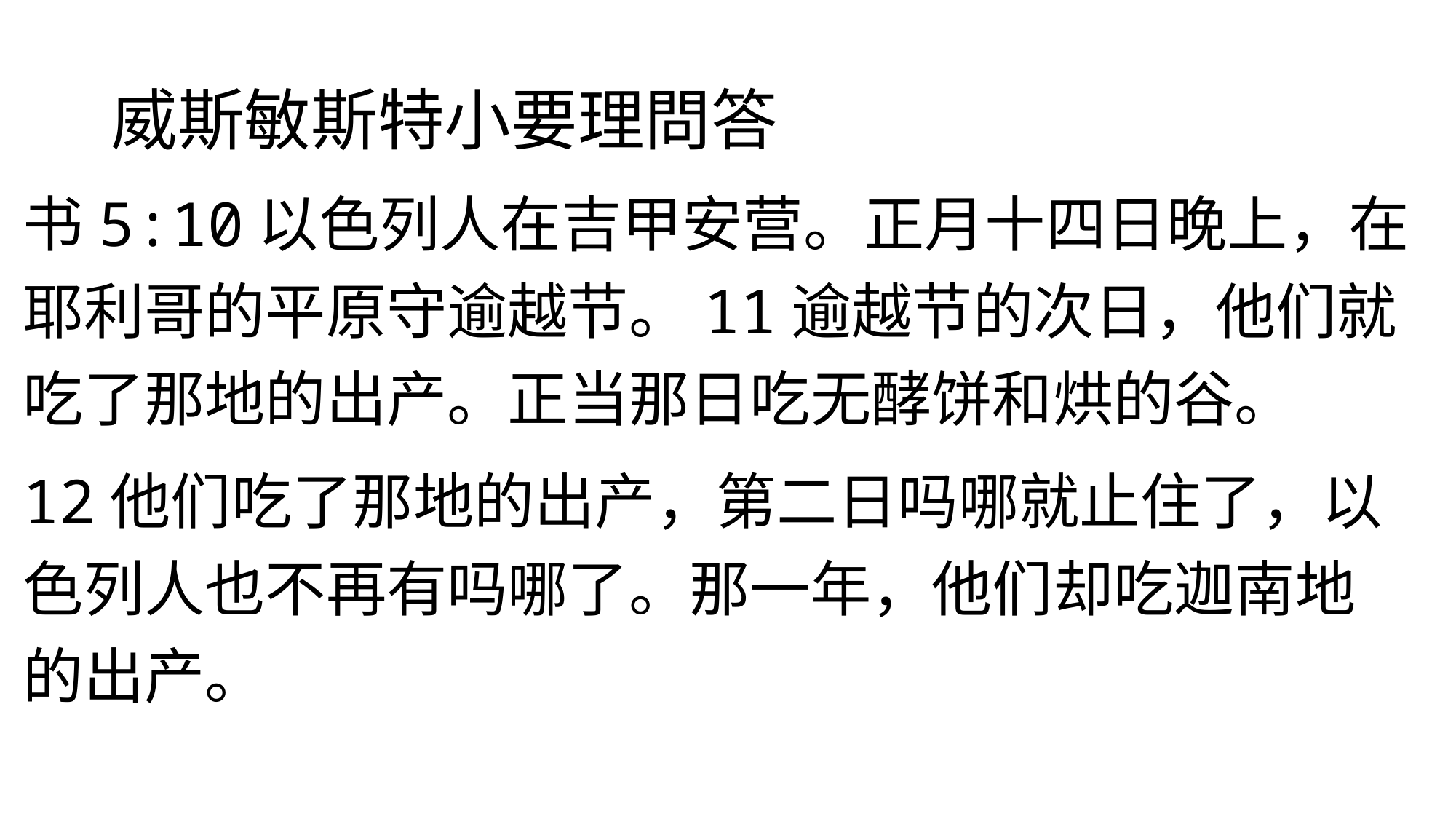

# 威斯敏斯特小要理問答
书5:10以色列人在吉甲安营。正月十四日晚上，在耶利哥的平原守逾越节。11逾越节的次日，他们就吃了那地的出产。正当那日吃无酵饼和烘的谷。
12他们吃了那地的出产，第二日吗哪就止住了，以色列人也不再有吗哪了。那一年，他们却吃迦南地的出产。